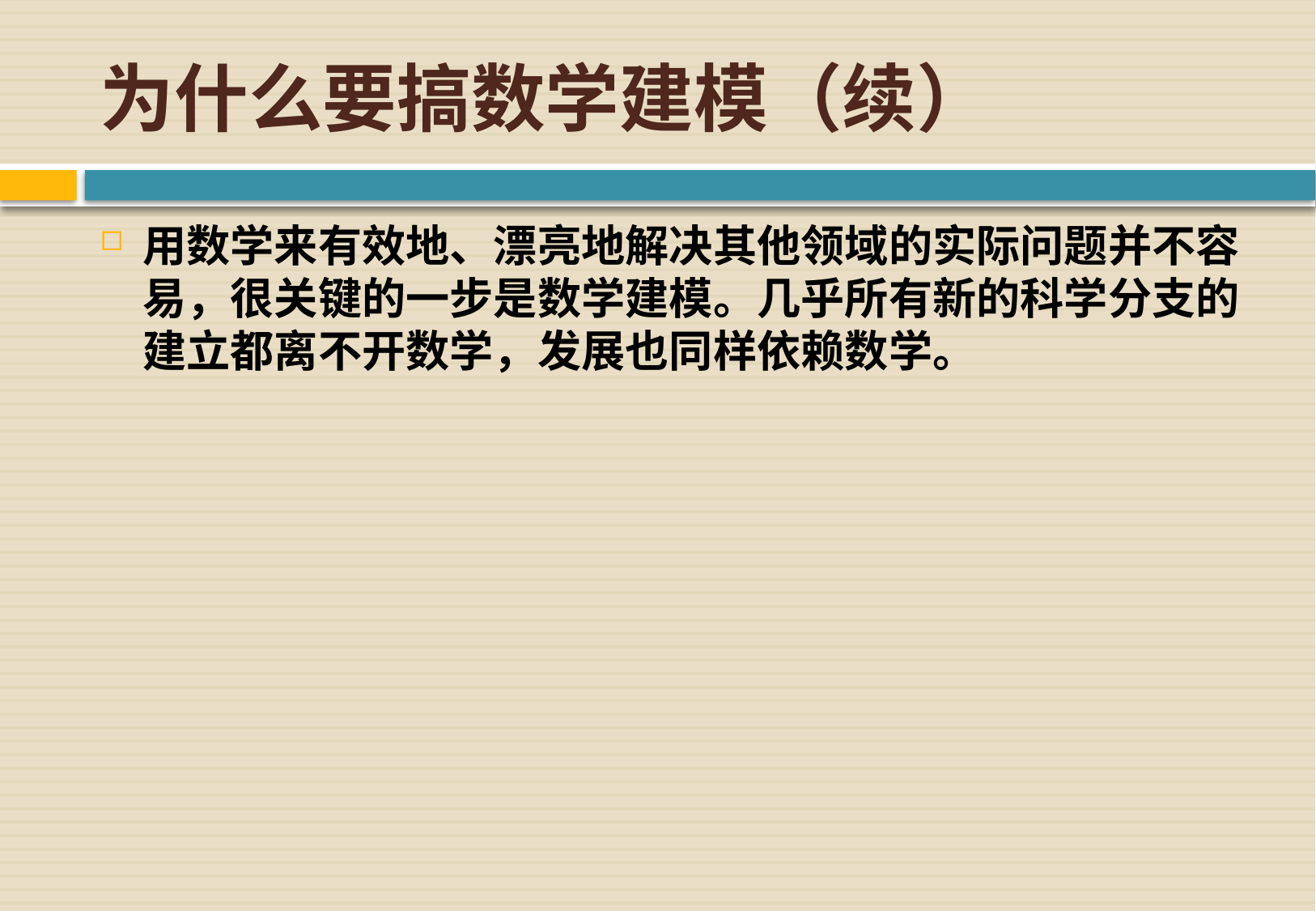

# 为什么要搞数学建模（续）
用数学来有效地、漂亮地解决其他领域的实际问题并不容易，很关键的一步是数学建模。几乎所有新的科学分支的建立都离不开数学，发展也同样依赖数学。